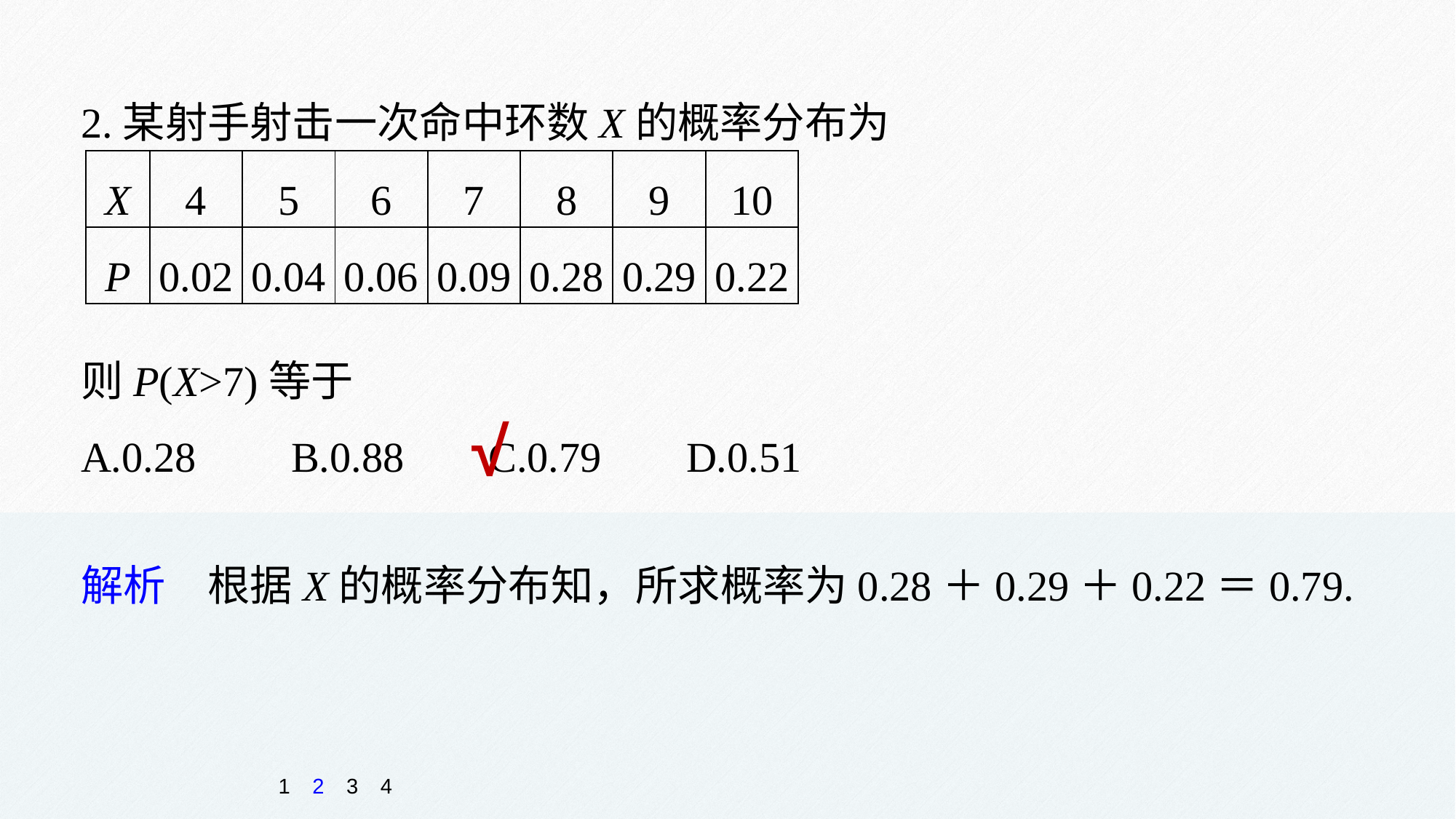

2.某射手射击一次命中环数X的概率分布为
| X | 4 | 5 | 6 | 7 | 8 | 9 | 10 |
| --- | --- | --- | --- | --- | --- | --- | --- |
| P | 0.02 | 0.04 | 0.06 | 0.09 | 0.28 | 0.29 | 0.22 |
则P(X>7)等于
A.0.28         B.0.88        C.0.79        D.0.51
√
解析　根据X的概率分布知，所求概率为0.28＋0.29＋0.22＝0.79.
1
2
3
4